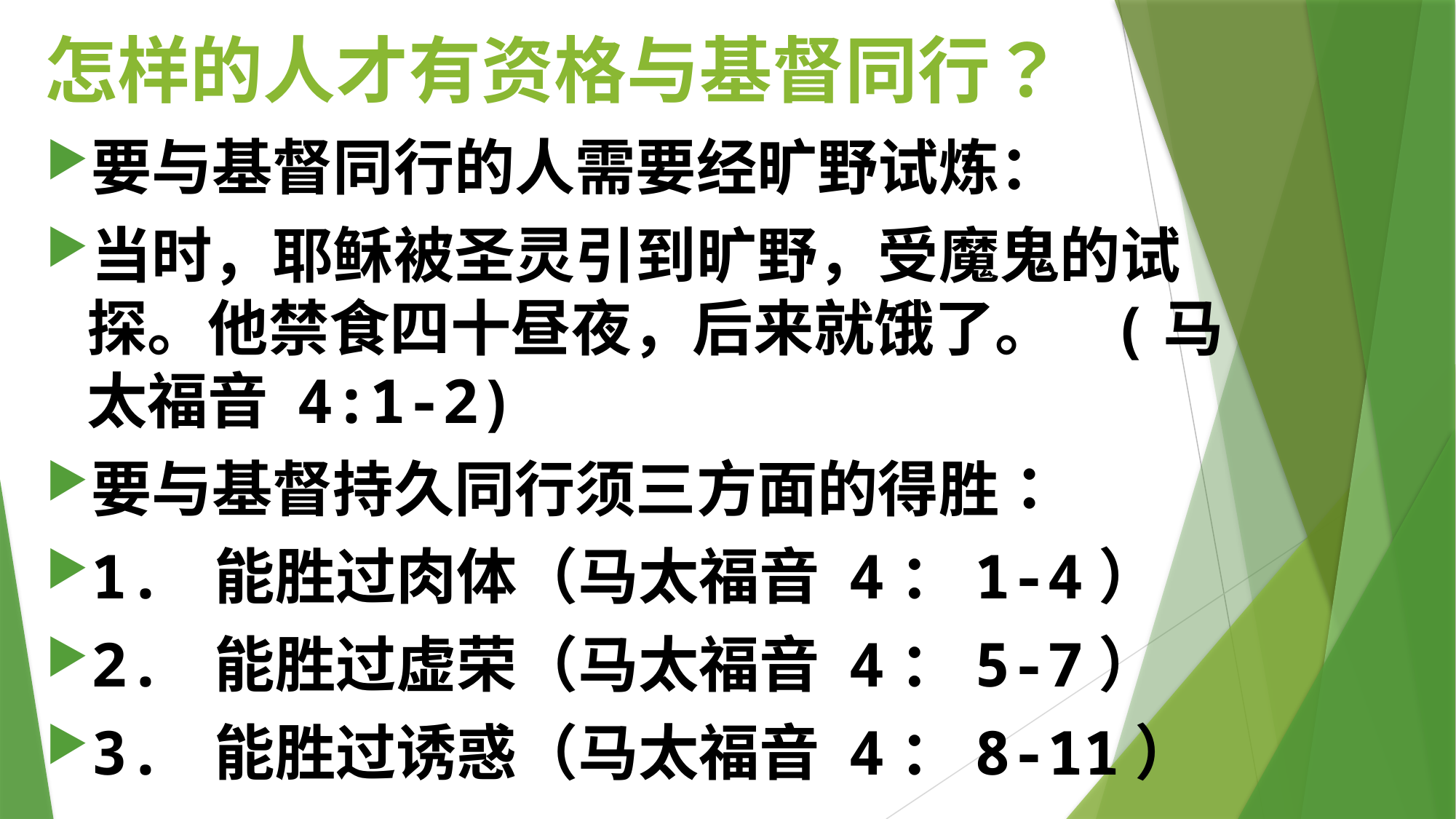

# 怎样的人才有资格与基督同行？
要与基督同行的人需要经旷野试炼：
当时，耶稣被圣灵引到旷野，受魔鬼的试探。他禁食四十昼夜，后来就饿了。   (马太福音 4:1-2)
要与基督持久同行须三方面的得胜：
1. 能胜过肉体（马太福音 4：1-4）
2. 能胜过虚荣（马太福音 4：5-7）
3. 能胜过诱惑（马太福音 4：8-11）